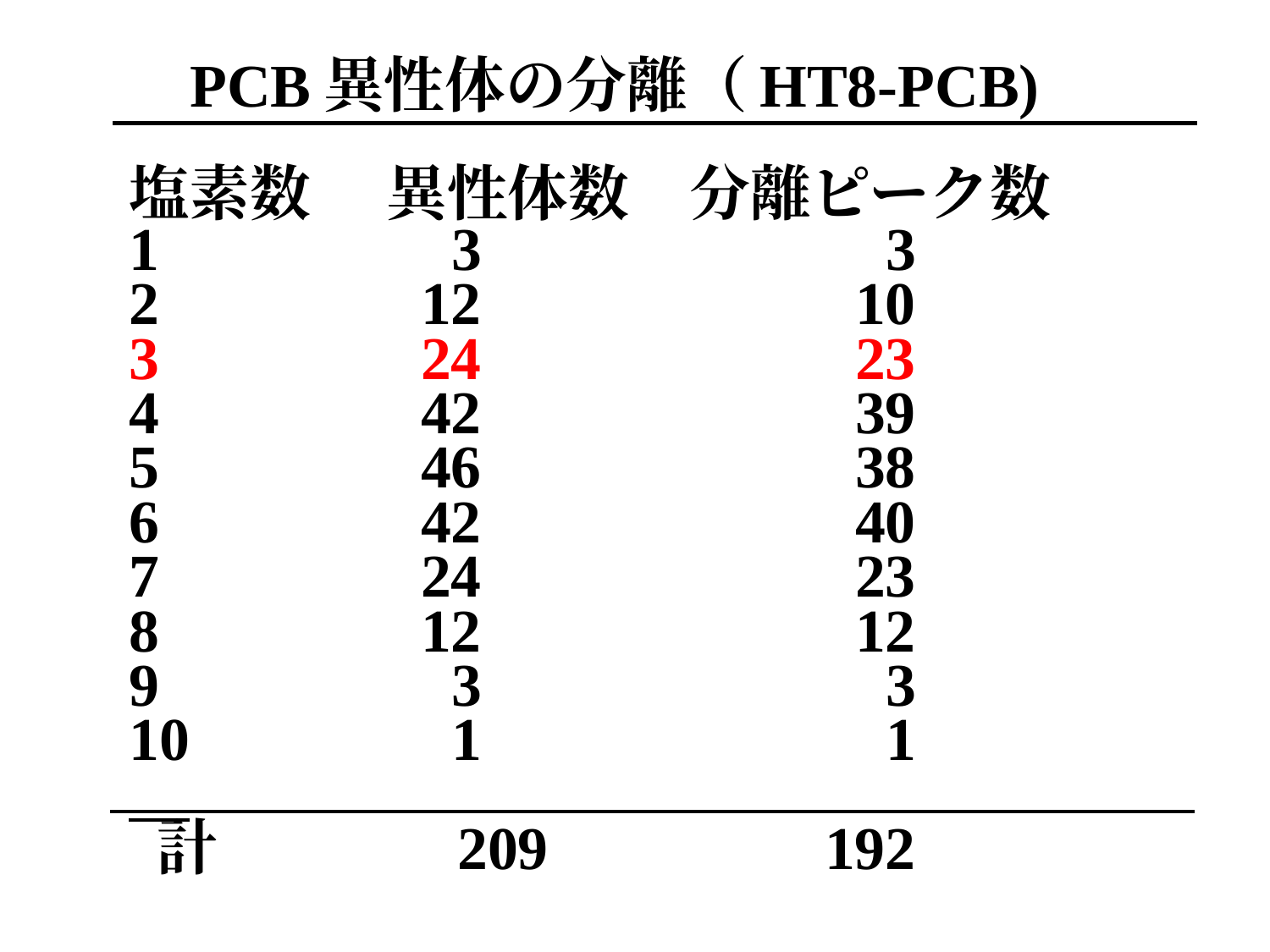

PCB異性体の分離（HT8-PCB)
塩素数     異性体数　分離ピーク数
1	              3	                     3
2	            12	                   10
3	            24	                   23
4	            42	                   39
5	            46	                   38
6	            42	                   40
7	            24	                   23
8	            12	                   12
9	              3	                     3
10	              1	                     1
 計       　　209	                 192